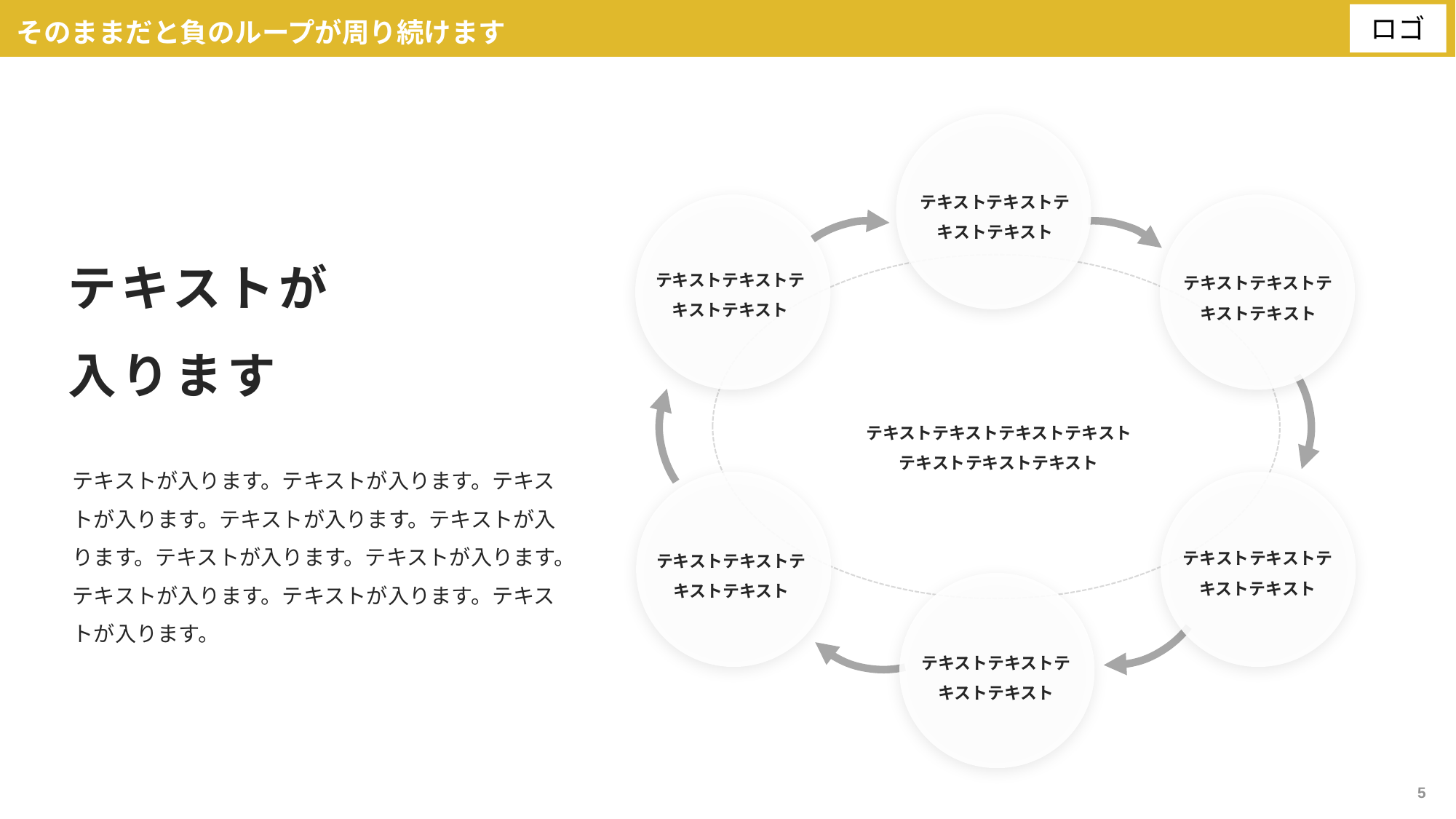

そのままだと負のループが周り続けます

テキストテキストテキストテキスト

テキストが
入ります
テキストテキストテキストテキスト

テキストテキストテキストテキスト

テキストテキストテキストテキスト
テキストテキストテキスト
テキストが入ります。テキストが入ります。テキストが入ります。テキストが入ります。テキストが入ります。テキストが入ります。テキストが入ります。テキストが入ります。テキストが入ります。テキストが入ります。

テキストテキストテキストテキスト
テキストテキストテキストテキスト

テキストテキストテキストテキスト
5